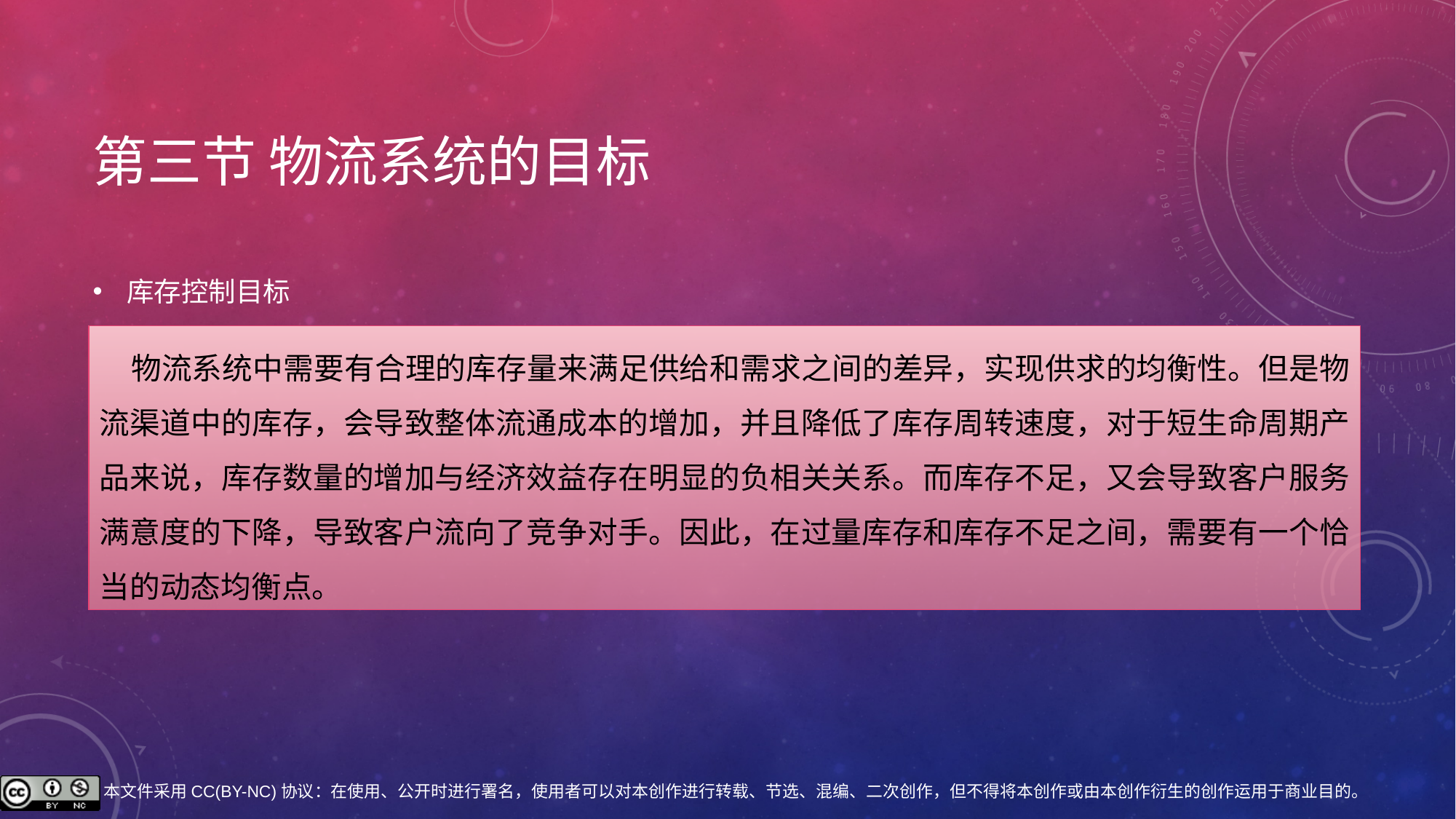

# 第三节 物流系统的目标
库存控制目标
物流系统中需要有合理的库存量来满足供给和需求之间的差异，实现供求的均衡性。但是物流渠道中的库存，会导致整体流通成本的增加，并且降低了库存周转速度，对于短生命周期产品来说，库存数量的增加与经济效益存在明显的负相关关系。而库存不足，又会导致客户服务满意度的下降，导致客户流向了竞争对手。因此，在过量库存和库存不足之间，需要有一个恰当的动态均衡点。